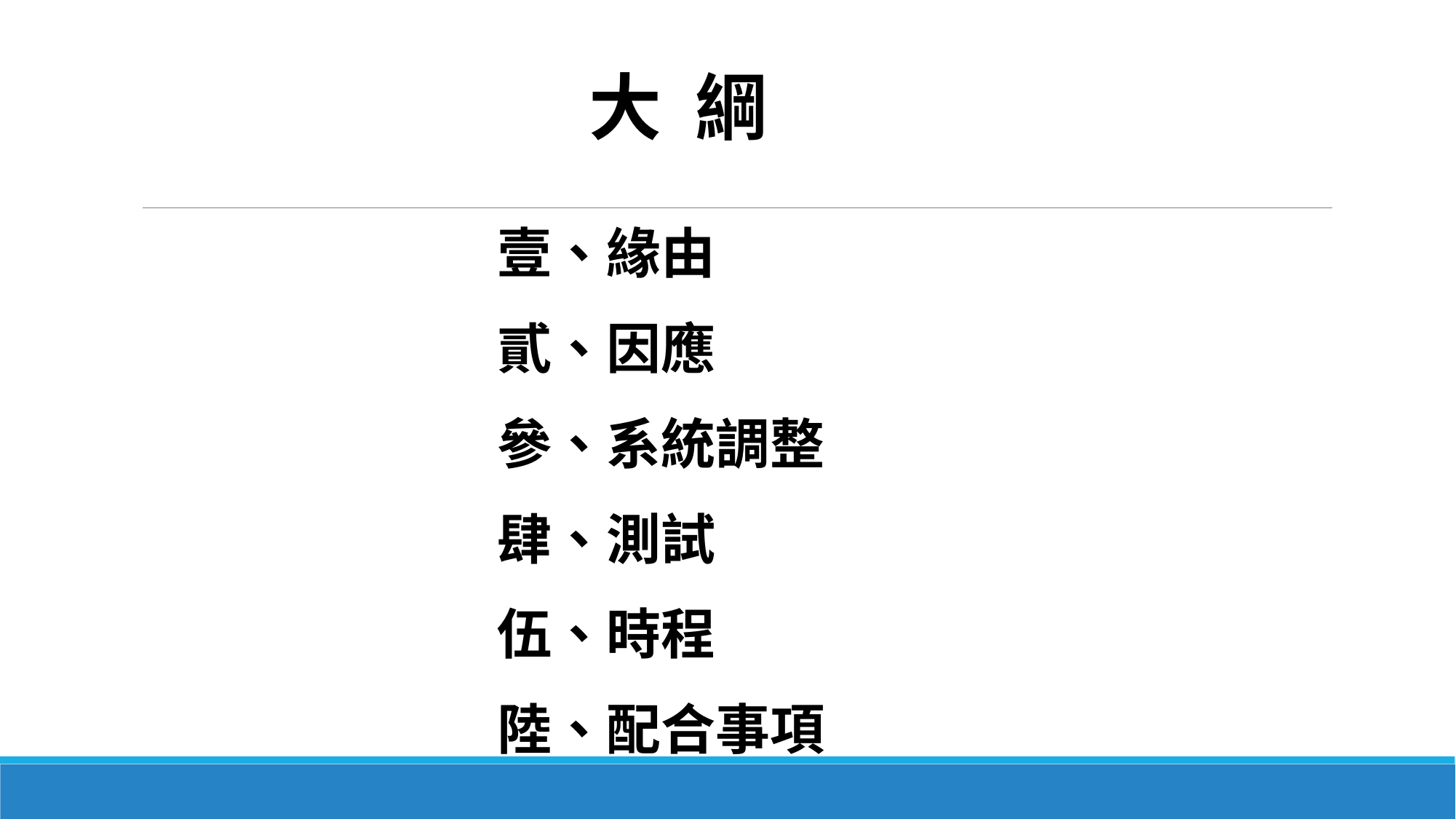

大  綱
壹、緣由
貳、因應
參、系統調整
肆、測試
伍、時程
陸、配合事項